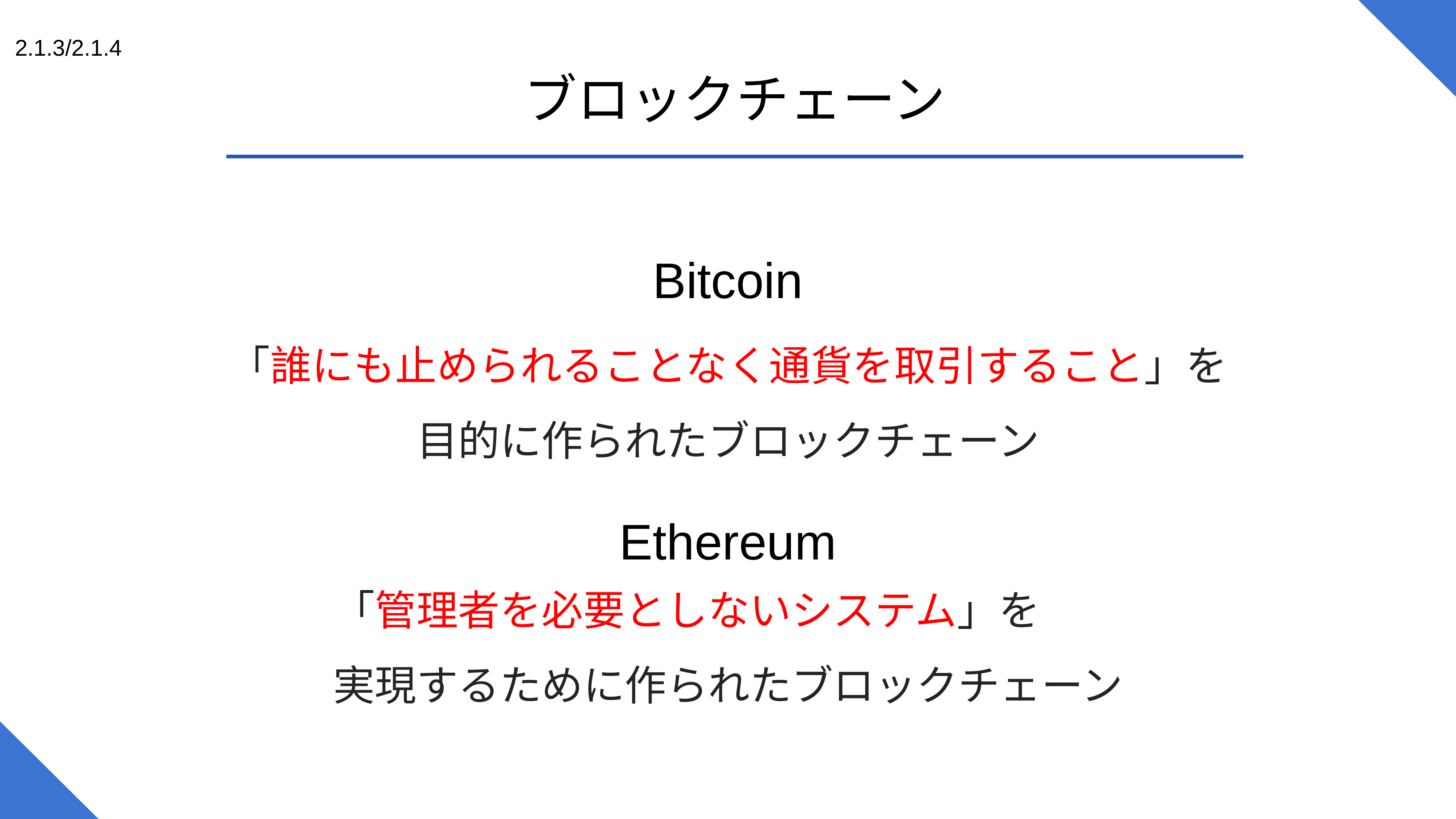

2.1.3/2.1.4
ブロックチェーン
Bitcoin
「誰にも止められることなく通貨を取引すること」を
目的に作られたブロックチェーン
Ethereum
「管理者を必要としないシステム」を
実現するために作られたブロックチェーン
38